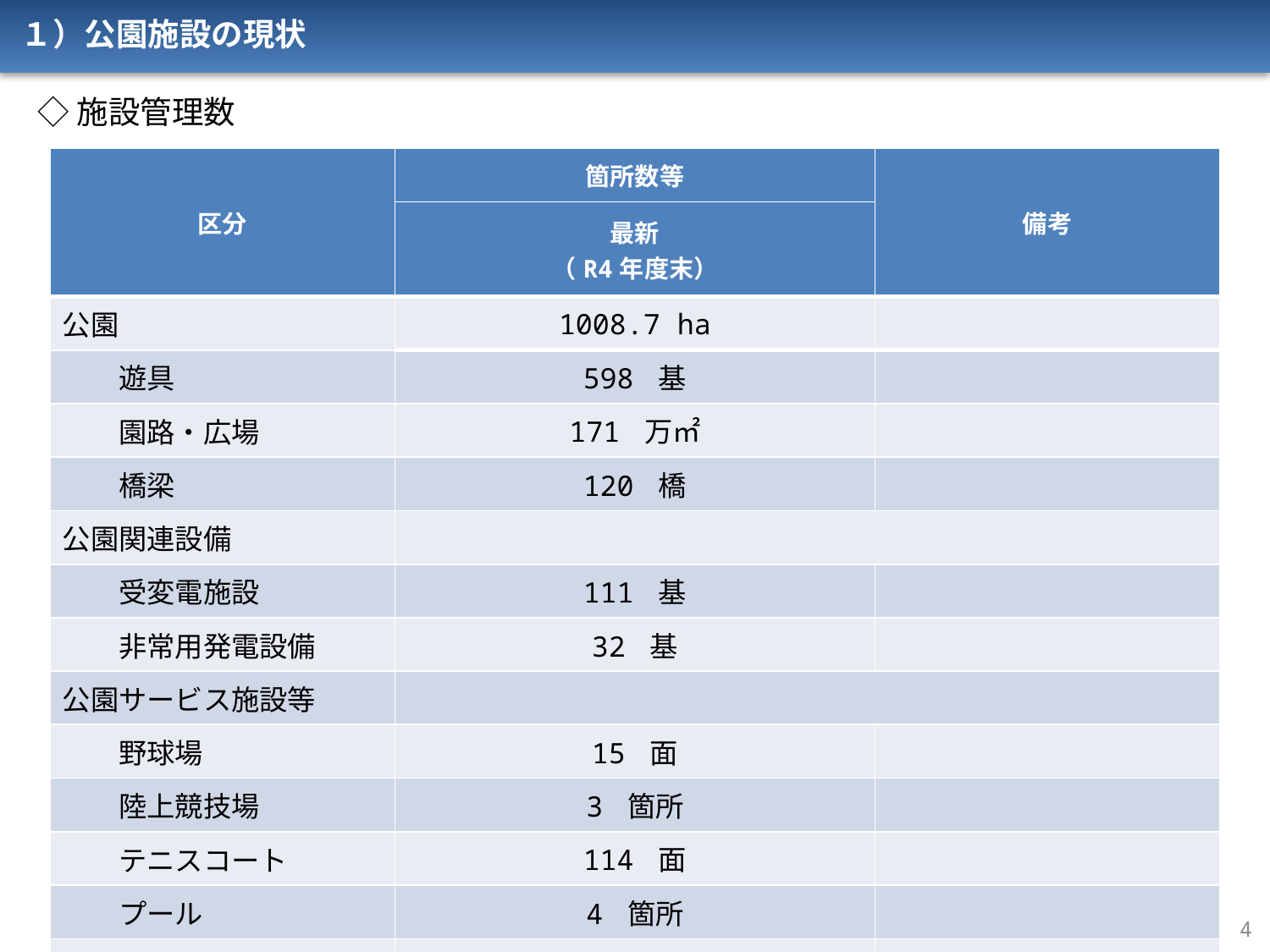

１）公園施設の現状
◇施設管理数
| 区分 | 箇所数等 | 備考 |
| --- | --- | --- |
|  | 最新 （R4年度末） |  |
| 公園 | 1008.7 ha |  |
| 遊具 | 598 基 |  |
| 園路・広場 | 171 万㎡ |  |
| 橋梁 | 120 橋 |  |
| 公園関連設備 |  |  |
| 受変電施設 | 111 基 |  |
| 非常用発電設備 | 32 基 |  |
| 公園サービス施設等 |  |  |
| 野球場 | 15 面 |  |
| 陸上競技場 | 3 箇所 |  |
| テニスコート | 114 面 |  |
| プール | 4 箇所 |  |
| トイレ | 187 棟 |  |
4